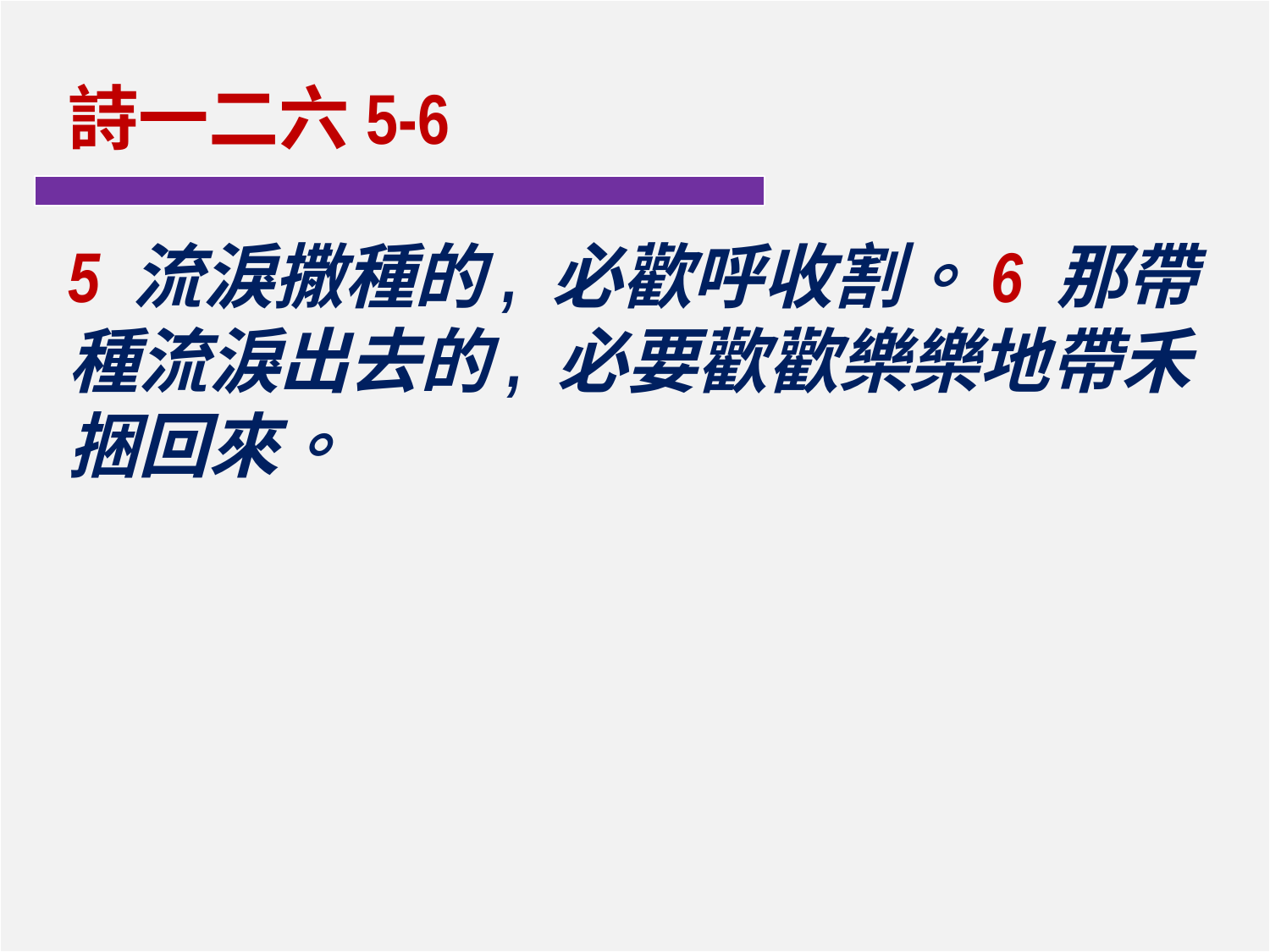

詩一二六5-6

5 流淚撒種的, 必歡呼收割。6 那帶種流淚出去的, 必要歡歡樂樂地帶禾捆回來。